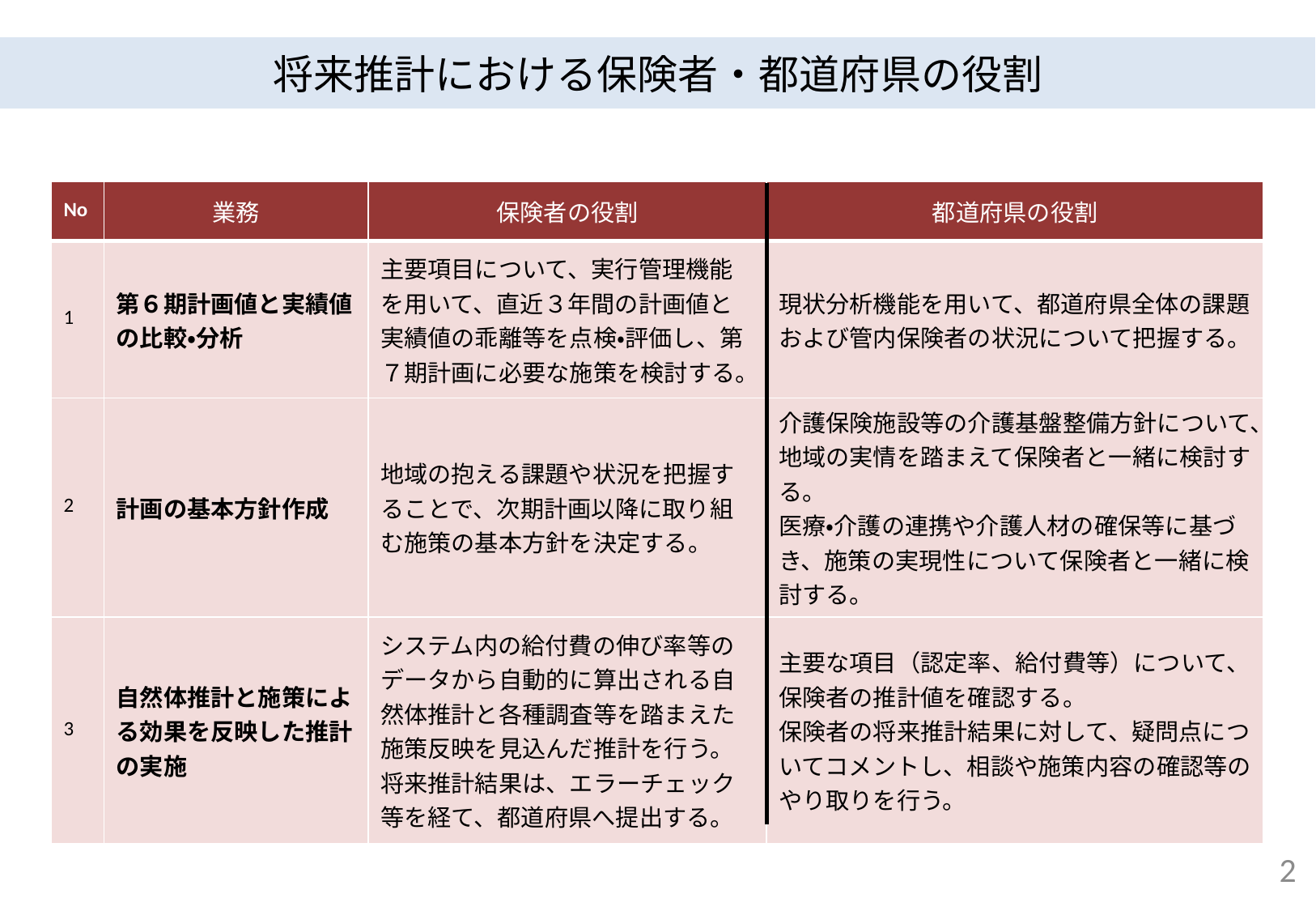

将来推計における保険者・都道府県の役割
| No | 業務 | 保険者の役割 | 都道府県の役割 |
| --- | --- | --- | --- |
| 1 | 第６期計画値と実績値の比較・分析 | 主要項目について、実行管理機能を用いて、直近３年間の計画値と実績値の乖離等を点検・評価し、第７期計画に必要な施策を検討する。 | 現状分析機能を用いて、都道府県全体の課題および管内保険者の状況について把握する。 |
| 2 | 計画の基本方針作成 | 地域の抱える課題や状況を把握することで、次期計画以降に取り組む施策の基本方針を決定する。 | 介護保険施設等の介護基盤整備方針について、地域の実情を踏まえて保険者と一緒に検討する。 医療・介護の連携や介護人材の確保等に基づき、施策の実現性について保険者と一緒に検討する。 |
| 3 | 自然体推計と施策による効果を反映した推計の実施 | システム内の給付費の伸び率等のデータから自動的に算出される自然体推計と各種調査等を踏まえた施策反映を見込んだ推計を行う。 将来推計結果は、エラーチェック等を経て、都道府県へ提出する。 | 主要な項目（認定率、給付費等）について、保険者の推計値を確認する。 保険者の将来推計結果に対して、疑問点についてコメントし、相談や施策内容の確認等のやり取りを行う。 |
2